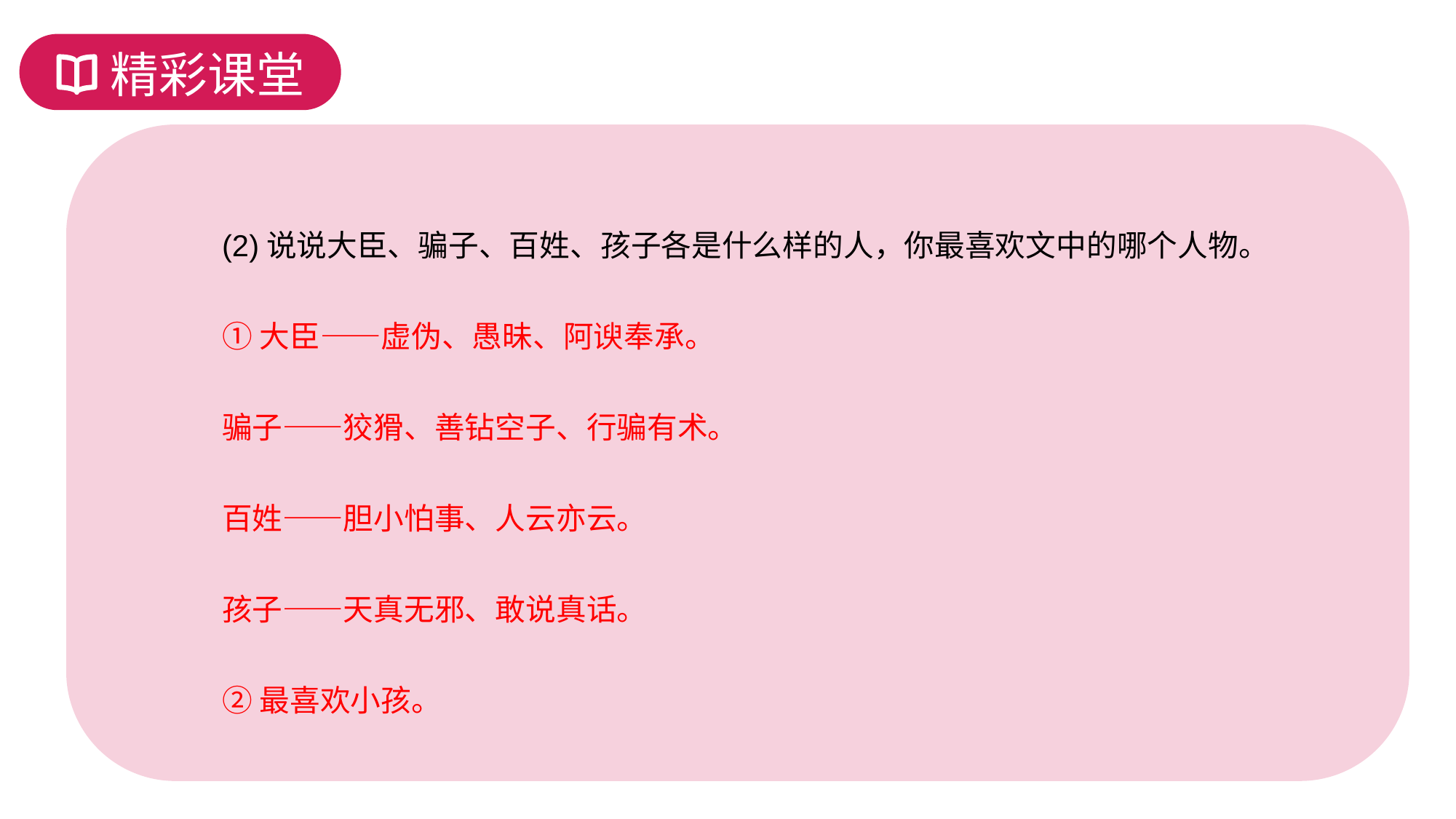

精彩课堂

(2)说说大臣、骗子、百姓、孩子各是什么样的人，你最喜欢文中的哪个人物。
①大臣——虚伪、愚昧、阿谀奉承。
骗子——狡猾、善钻空子、行骗有术。
百姓——胆小怕事、人云亦云。
孩子——天真无邪、敢说真话。
②最喜欢小孩。